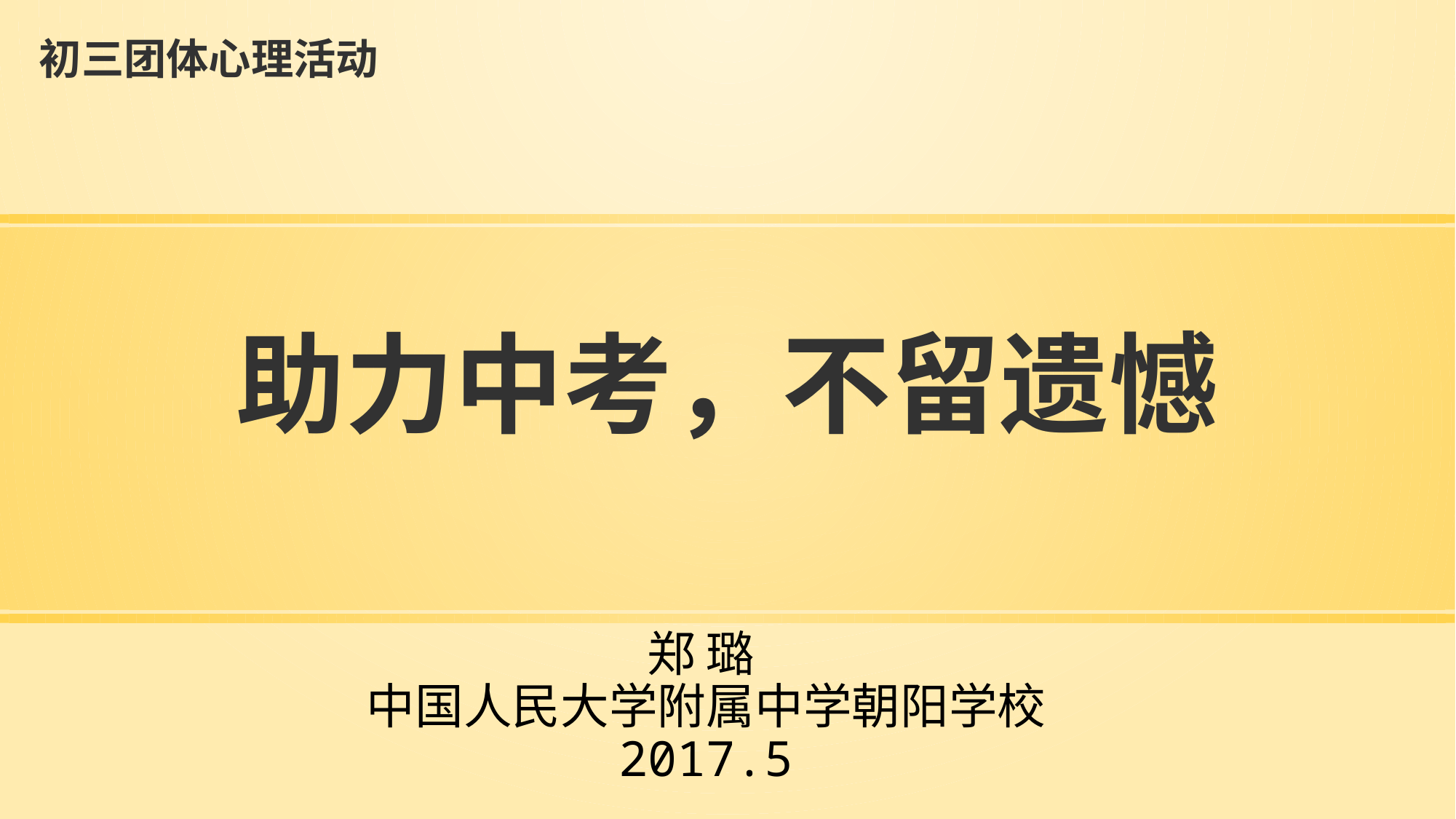

初三团体心理活动
# 助力中考，不留遗憾
郑 璐
中国人民大学附属中学朝阳学校
2017.5